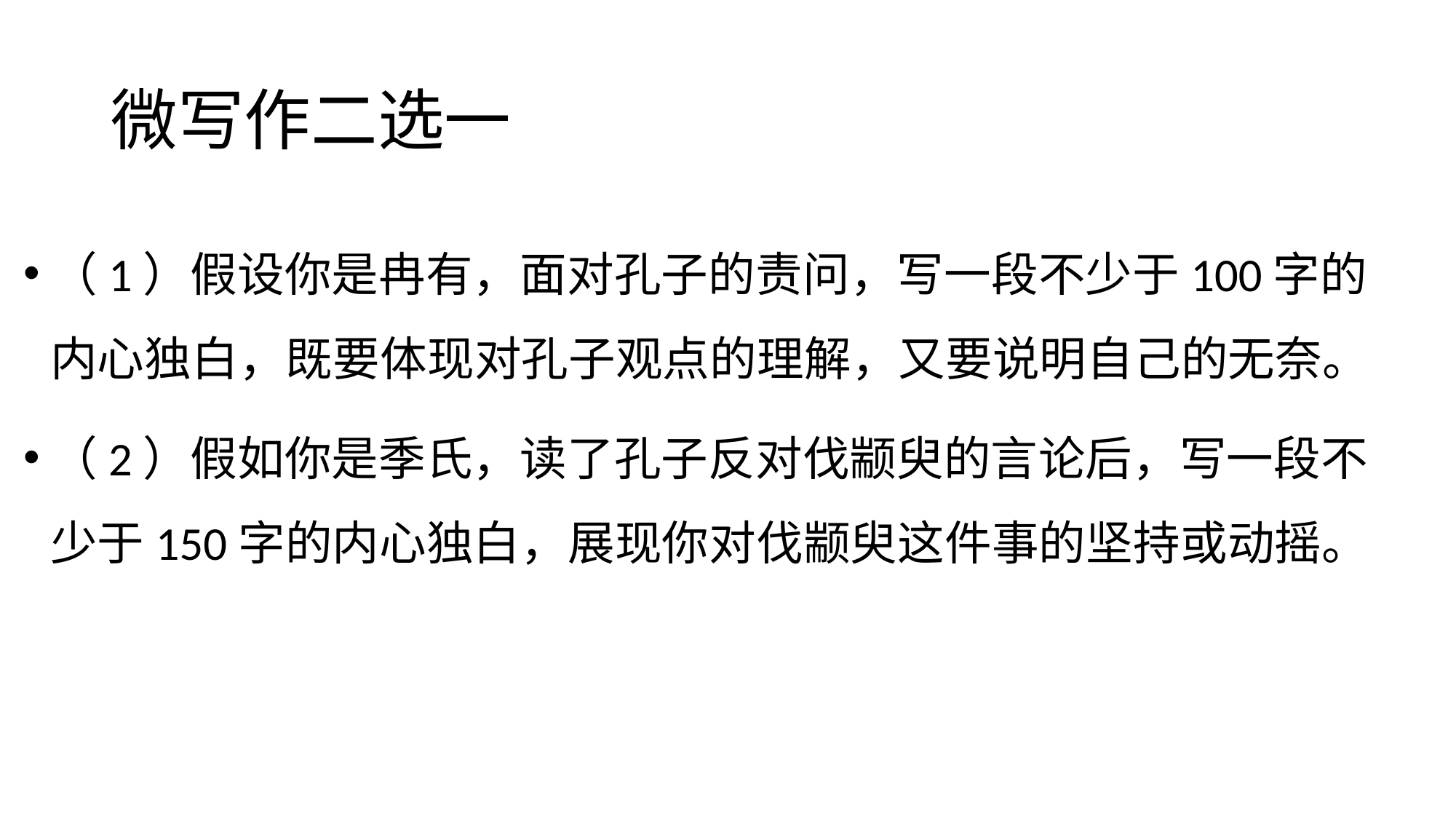

# 微写作二选一
（1）假设你是冉有，面对孔子的责问，写一段不少于100字的内心独白，既要体现对孔子观点的理解，又要说明自己的无奈。
（2）假如你是季氏，读了孔子反对伐颛臾的言论后，写一段不少于150字的内心独白，展现你对伐颛臾这件事的坚持或动摇。